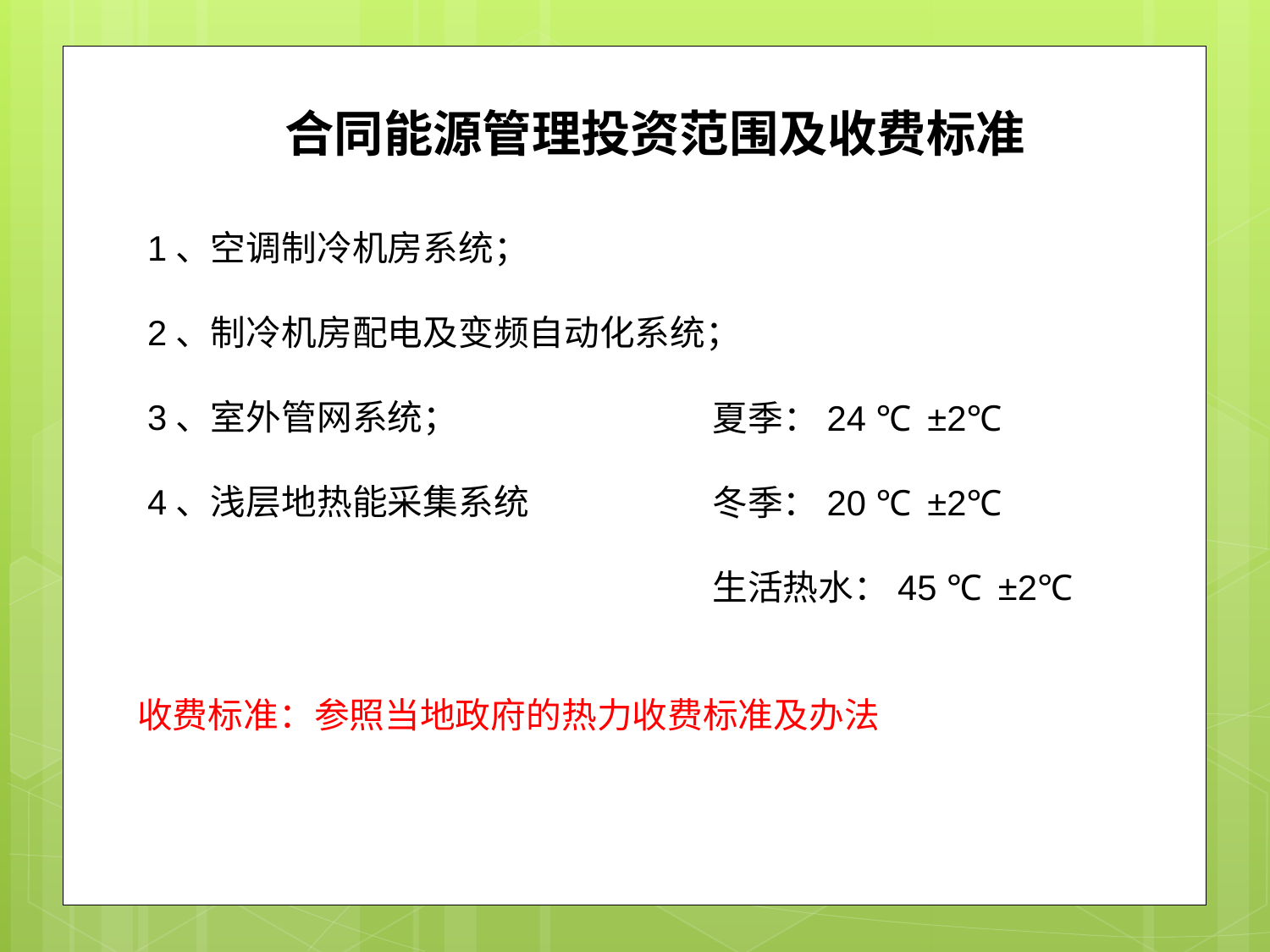

合同能源管理投资范围及收费标准

1、空调制冷机房系统；

2、制冷机房配电及变频自动化系统；

3、室外管网系统；

4、浅层地热能采集系统

夏季：24 ℃ ±2℃

冬季：20 ℃ ±2℃

生活热水：45 ℃ ±2℃

收费标准：参照当地政府的热力收费标准及办法